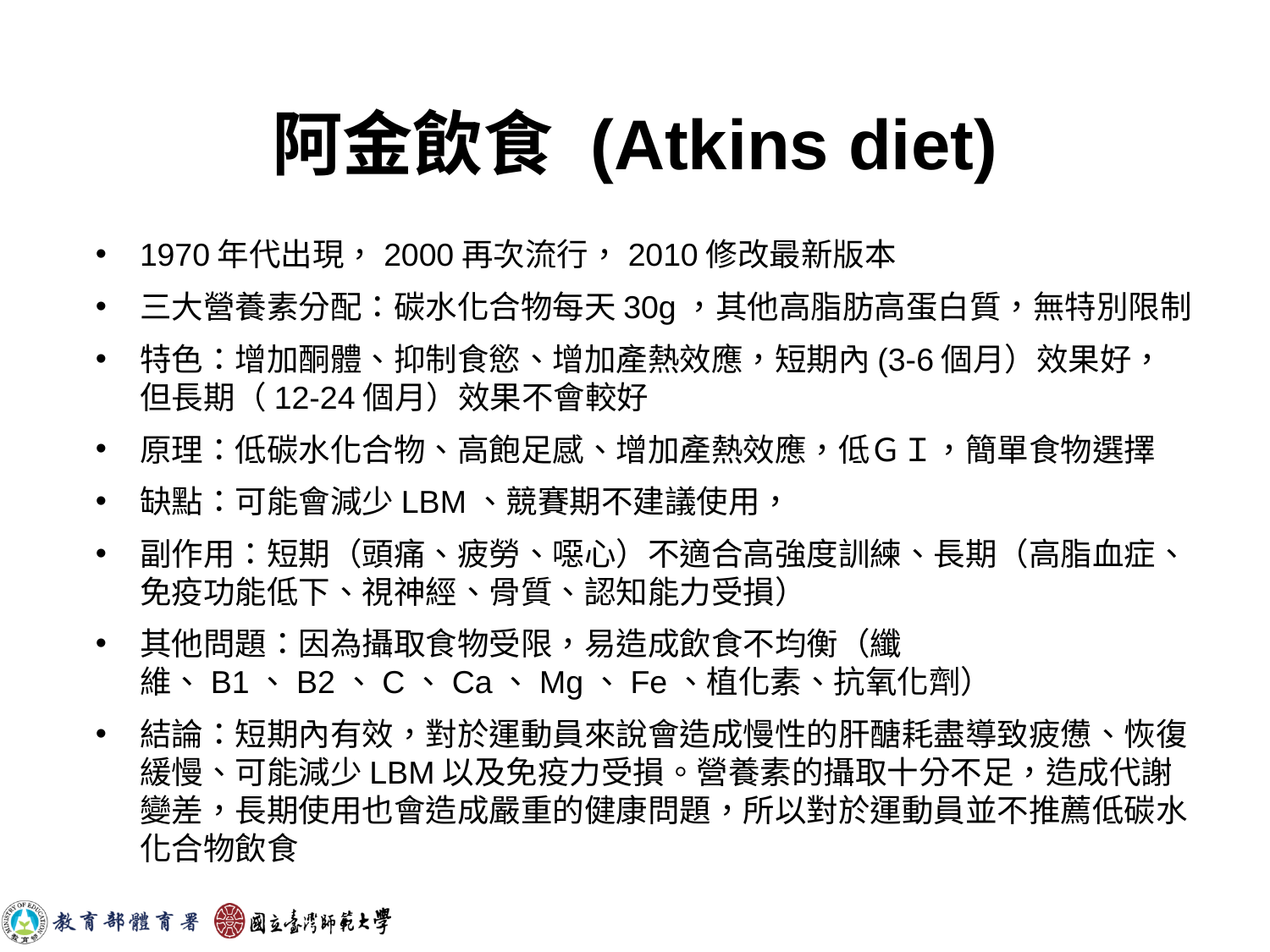

# 阿金飲食 (Atkins diet)
1970年代出現，2000再次流行，2010修改最新版本
三大營養素分配：碳水化合物每天30g，其他高脂肪高蛋白質，無特別限制
特色：增加酮體、抑制食慾、增加產熱效應，短期內(3-6個月）效果好，但長期（12-24個月）效果不會較好
原理：低碳水化合物、高飽足感、增加產熱效應，低ＧＩ，簡單食物選擇
缺點：可能會減少LBM、競賽期不建議使用，
副作用：短期（頭痛、疲勞、噁心）不適合高強度訓練、長期（高脂血症、免疫功能低下、視神經、骨質、認知能力受損）
其他問題：因為攝取食物受限，易造成飲食不均衡（纖維、B1、B2、C、Ca、Mg、Fe、植化素、抗氧化劑）
結論：短期內有效，對於運動員來說會造成慢性的肝醣耗盡導致疲憊、恢復緩慢、可能減少LBM以及免疫力受損。營養素的攝取十分不足，造成代謝變差，長期使用也會造成嚴重的健康問題，所以對於運動員並不推薦低碳水化合物飲食